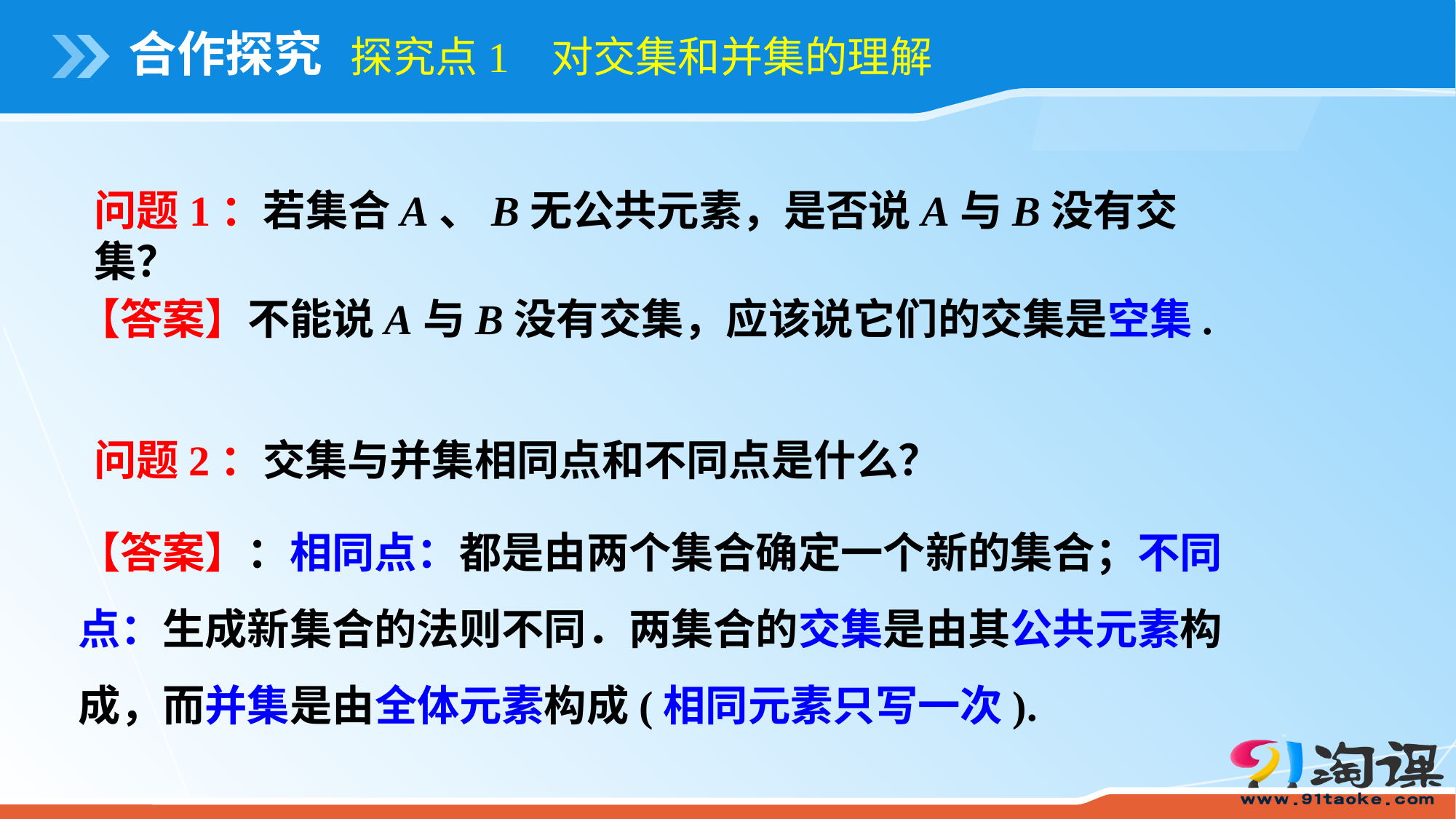

合作探究
探究点1   对交集和并集的理解
问题1：若集合A、B无公共元素，是否说A与B没有交集？
【答案】不能说A与B没有交集，应该说它们的交集是空集.
问题2：交集与并集相同点和不同点是什么？
【答案】：相同点：都是由两个集合确定一个新的集合；不同点：生成新集合的法则不同．两集合的交集是由其公共元素构成，而并集是由全体元素构成(相同元素只写一次).